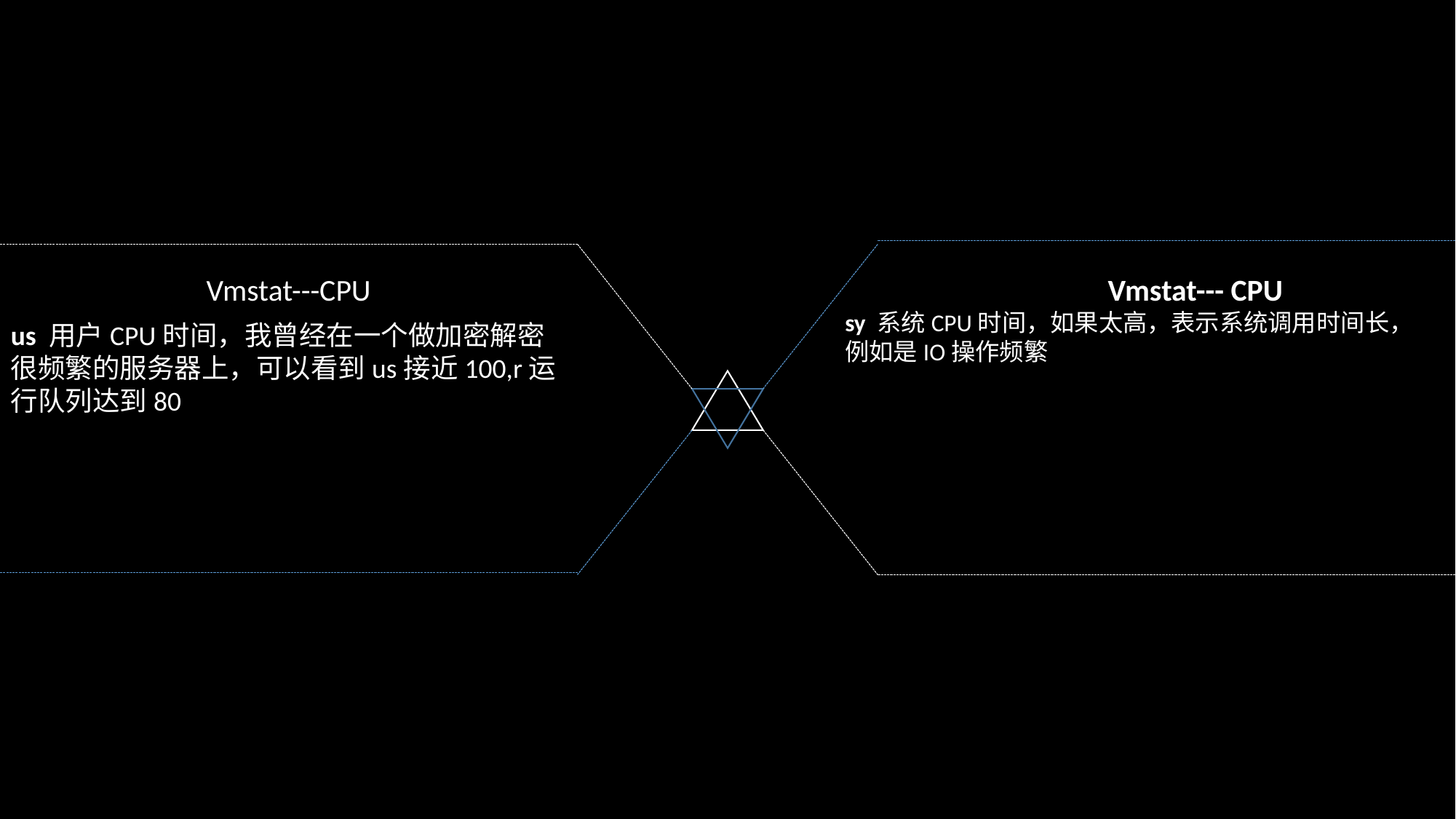

Vmstat---CPU
Vmstat--- CPU
sy 系统CPU时间，如果太高，表示系统调用时间长，例如是IO操作频繁
us 用户CPU时间，我曾经在一个做加密解密很频繁的服务器上，可以看到us接近100,r运行队列达到80